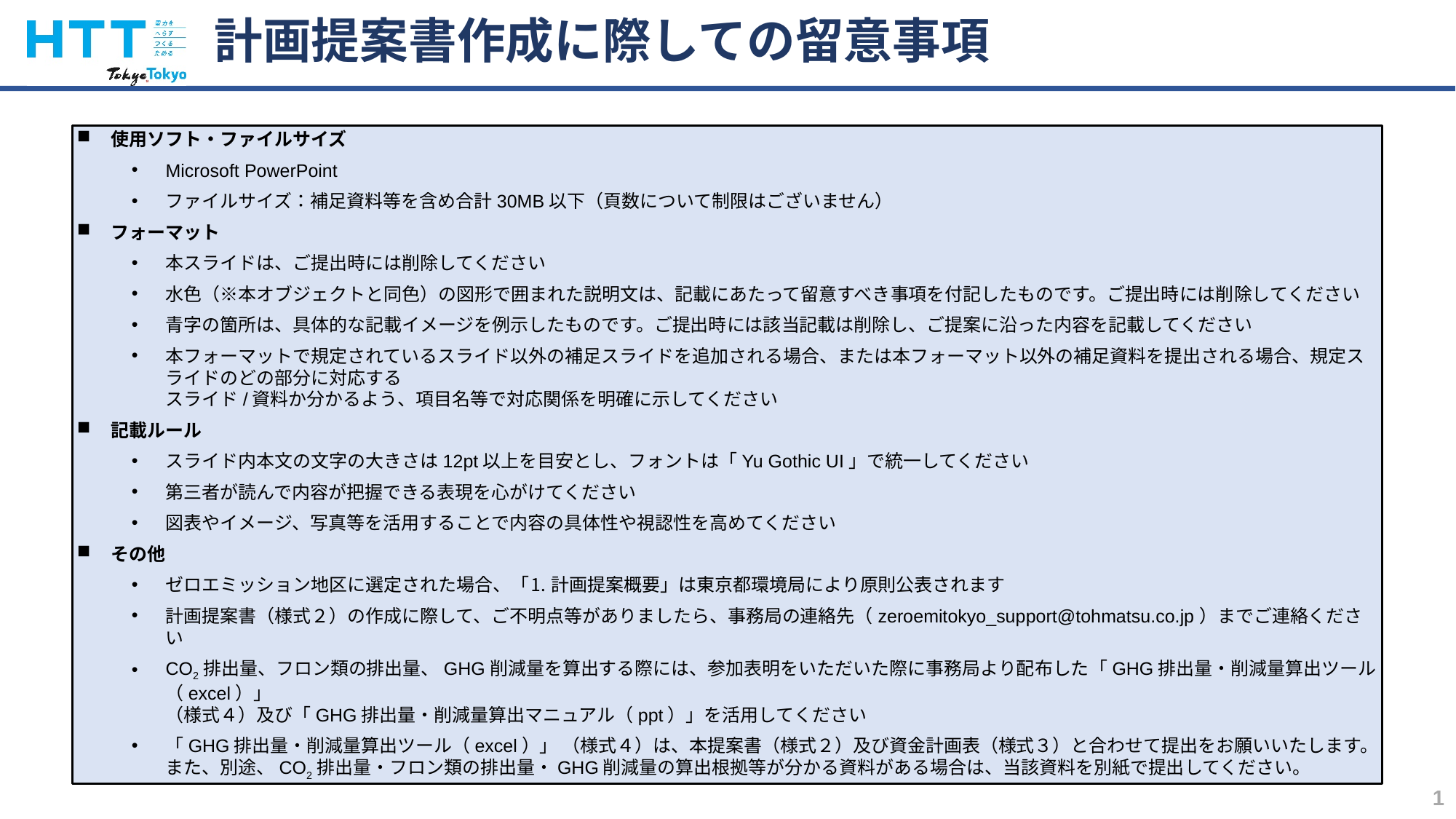

# 計画提案書作成に際しての留意事項
使用ソフト・ファイルサイズ
Microsoft PowerPoint
ファイルサイズ：補足資料等を含め合計30MB以下（頁数について制限はございません）
フォーマット
本スライドは、ご提出時には削除してください
水色（※本オブジェクトと同色）の図形で囲まれた説明文は、記載にあたって留意すべき事項を付記したものです。ご提出時には削除してください
青字の箇所は、具体的な記載イメージを例示したものです。ご提出時には該当記載は削除し、ご提案に沿った内容を記載してください
本フォーマットで規定されているスライド以外の補足スライドを追加される場合、または本フォーマット以外の補足資料を提出される場合、規定スライドのどの部分に対応する
スライド/資料か分かるよう、項目名等で対応関係を明確に示してください
記載ルール
スライド内本文の文字の大きさは12pt以上を目安とし、フォントは「Yu Gothic UI」で統一してください
第三者が読んで内容が把握できる表現を心がけてください
図表やイメージ、写真等を活用することで内容の具体性や視認性を高めてください
その他
ゼロエミッション地区に選定された場合、「⒈ 計画提案概要」は東京都環境局により原則公表されます
計画提案書（様式２）の作成に際して、ご不明点等がありましたら、事務局の連絡先（zeroemitokyo_support@tohmatsu.co.jp）までご連絡ください
CO2排出量、フロン類の排出量、GHG削減量を算出する際には、参加表明をいただいた際に事務局より配布した「GHG排出量・削減量算出ツール（excel）」
（様式４）及び「GHG排出量・削減量算出マニュアル（ppt）」を活用してください
「GHG排出量・削減量算出ツール（excel）」 （様式４）は、本提案書（様式２）及び資金計画表（様式３）と合わせて提出をお願いいたします。また、別途、CO2排出量・フロン類の排出量・GHG削減量の算出根拠等が分かる資料がある場合は、当該資料を別紙で提出してください。
1